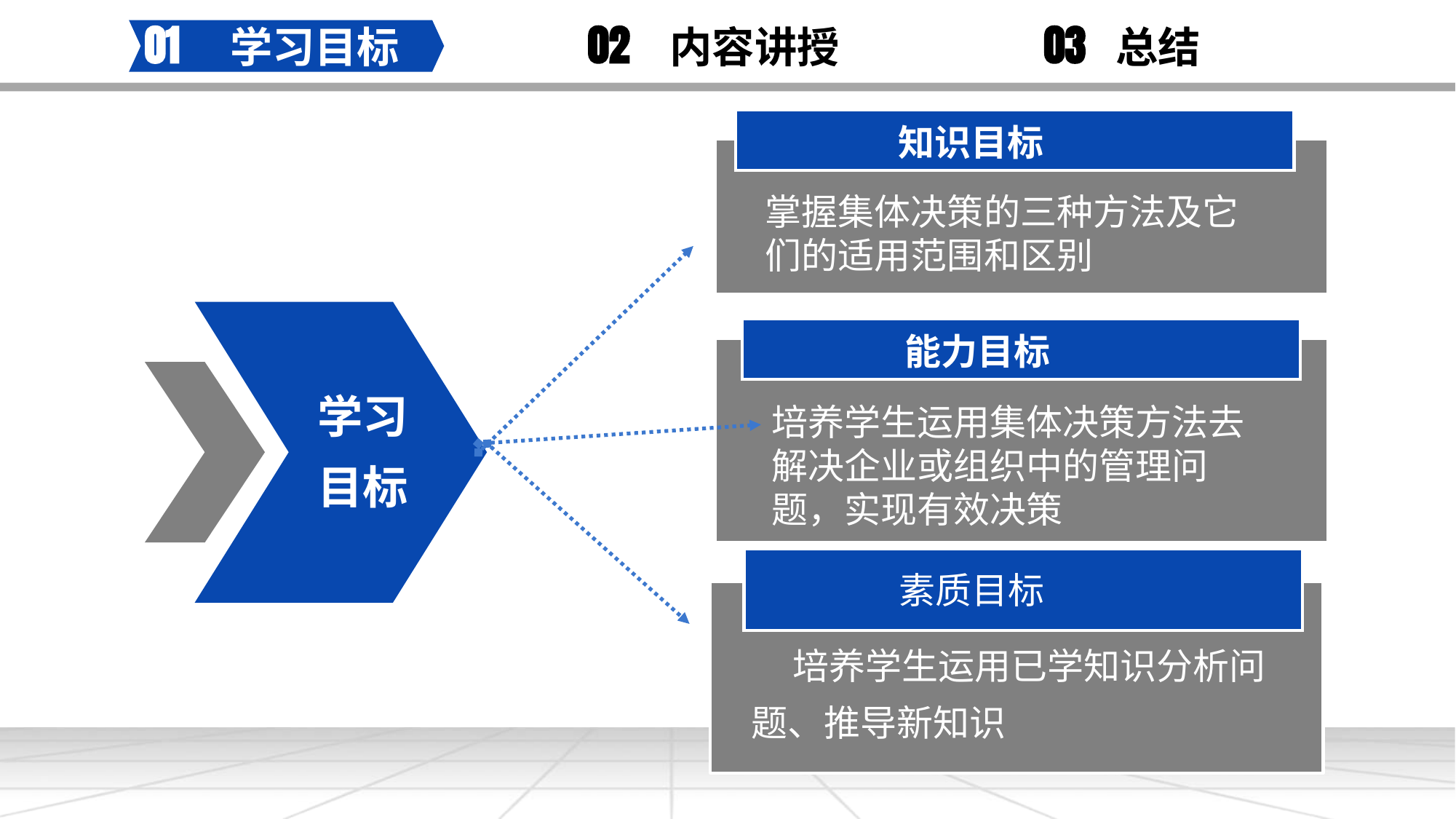

02   内容讲授
03  总结

01    学习目标

知识目标

掌握集体决策的三种方法及它们的适用范围和区别

能力目标

学习目标
培养学生运用集体决策方法去解决企业或组织中的管理问题，实现有效决策

素质目标

    培养学生运用已学知识分析问题、推导新知识